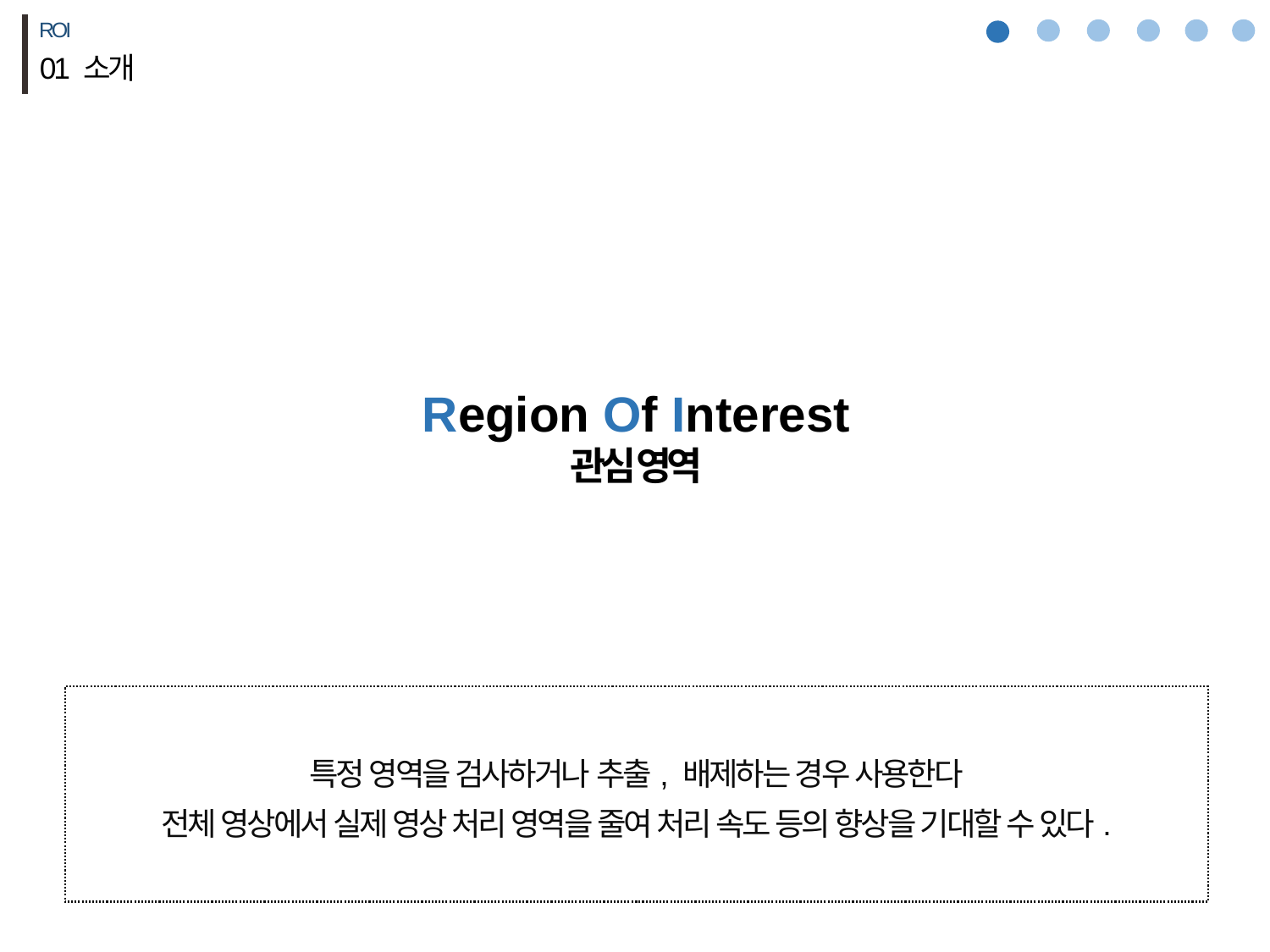

ROI
01 소개

Region Of Interest
관심 영역

특정 영역을 검사하거나 추출, 배제하는 경우 사용한다
전체 영상에서 실제 영상 처리 영역을 줄여 처리 속도 등의 향상을 기대할 수 있다.